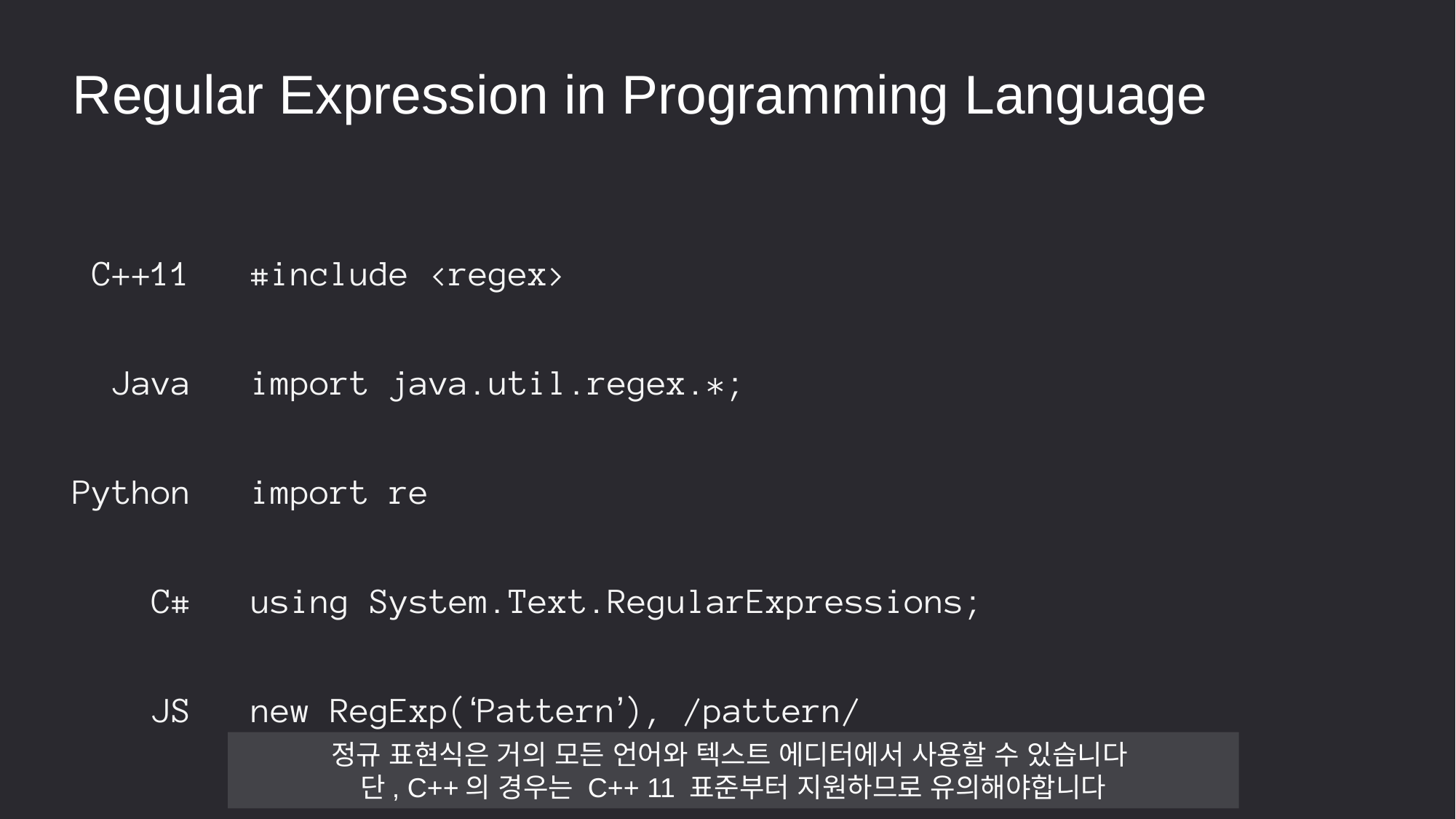

Regular Expression in Programming Language
 C++11   #include <regex>
  Java   import java.util.regex.*;
Python   import re
    C#   using System.Text.RegularExpressions;
    JS   new RegExp(‘Pattern’), /pattern/
정규 표현식은 거의 모든 언어와 텍스트 에디터에서 사용할 수 있습니다
단, C++의 경우는 C++ 11 표준부터 지원하므로 유의해야합니다